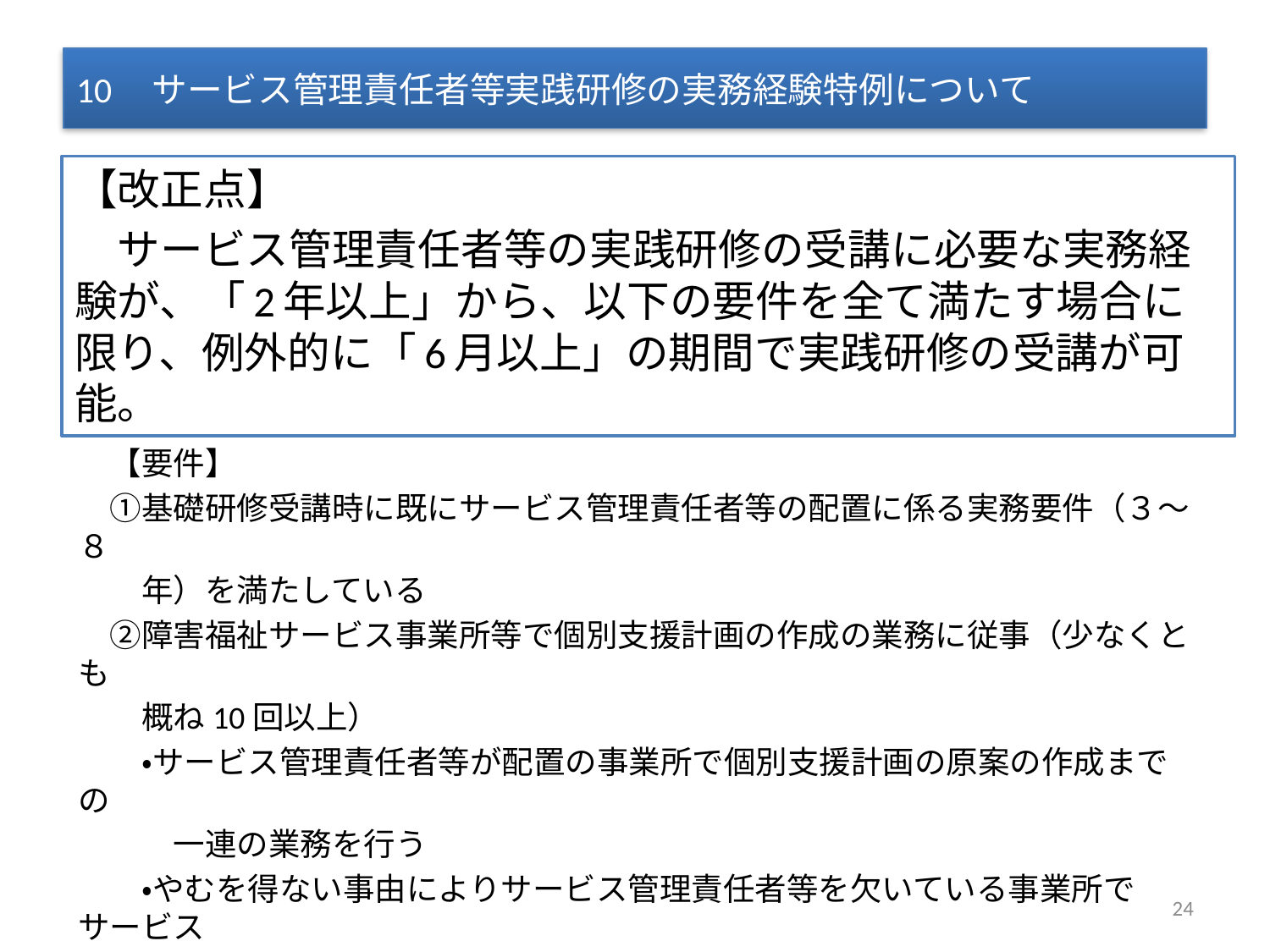

10　サービス管理責任者等実践研修の実務経験特例について
【改正点】
　サービス管理責任者等の実践研修の受講に必要な実務経験が、「2年以上」から、以下の要件を全て満たす場合に限り、例外的に「6月以上」の期間で実践研修の受講が可能。

　【要件】
　①基礎研修受講時に既にサービス管理責任者等の配置に係る実務要件（３～８
　　年）を満たしている
　②障害福祉サービス事業所等で個別支援計画の作成の業務に従事（少なくとも
　　概ね10回以上）
　　・サービス管理責任者等が配置の事業所で個別支援計画の原案の作成までの
　　　一連の業務を行う
　　・やむを得ない事由によりサービス管理責任者等を欠いている事業所でサービス
　　　管理責任者としてみなして従事し、個別支援計画の作成の一連の業務を行う。
　③上記業務に従事することについて、指定権者（鹿児島市）に届け出ている。
24